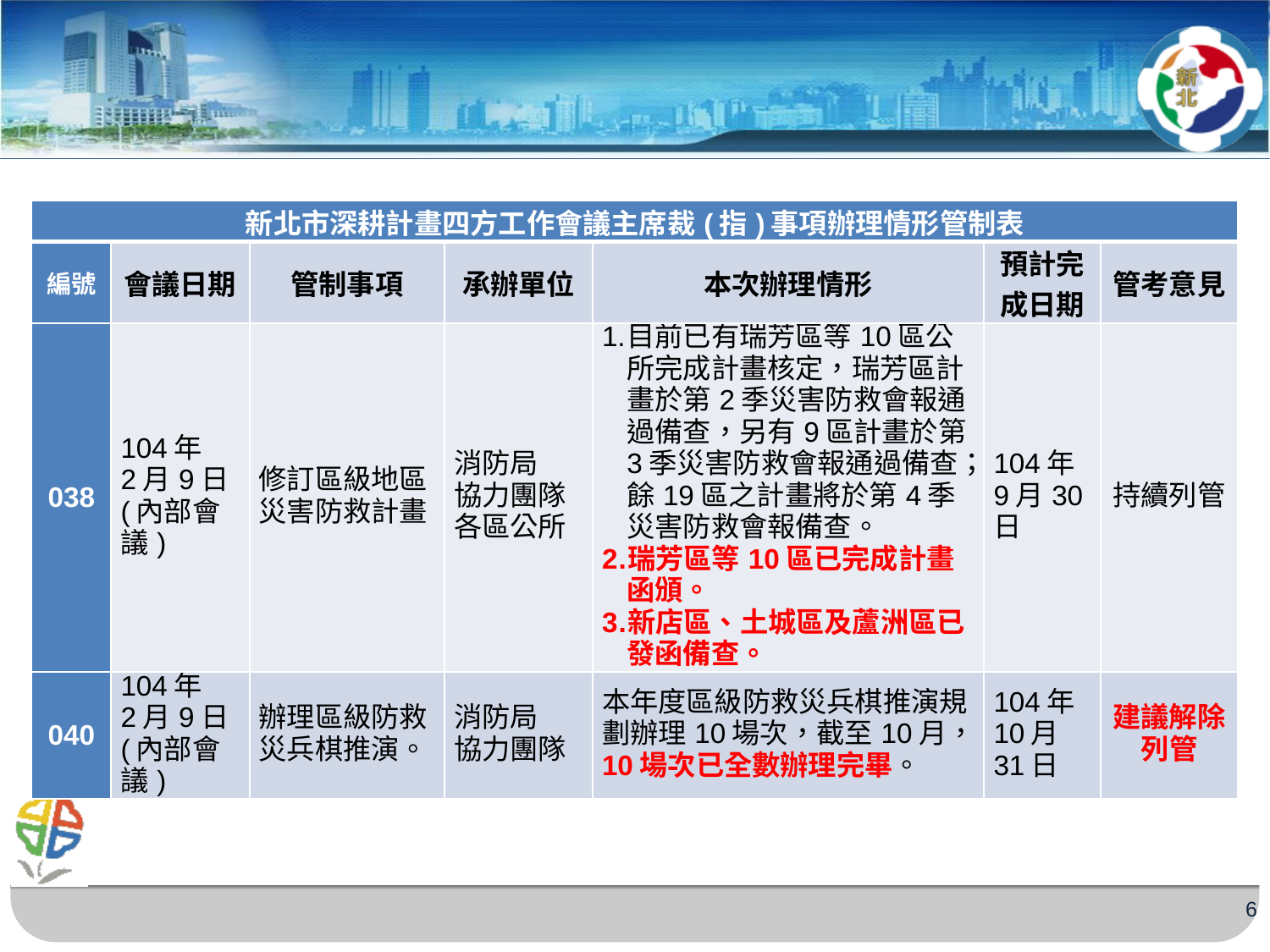

| 新北市深耕計畫四方工作會議主席裁(指)事項辦理情形管制表 |  |  |  |  |  |  |
| --- | --- | --- | --- | --- | --- | --- |
| 編號 | 會議日期 | 管制事項 | 承辦單位 | 本次辦理情形 | 預計完成日期 | 管考意見 |
| 038 | 104年 2月9日 (內部會議) | 修訂區級地區災害防救計畫 | 消防局 協力團隊 各區公所 | 目前已有瑞芳區等10區公所完成計畫核定，瑞芳區計畫於第2季災害防救會報通過備查，另有9區計畫於第3季災害防救會報通過備查；餘19區之計畫將於第4季災害防救會報備查。 瑞芳區等10區已完成計畫函頒。 新店區、土城區及蘆洲區已發函備查。 | 104年 9月30日 | 持續列管 |
| 040 | 104年 2月9日 (內部會議) | 辦理區級防救災兵棋推演。 | 消防局 協力團隊 | 本年度區級防救災兵棋推演規劃辦理10場次，截至10月，10場次已全數辦理完畢。 | 104年 10月31日 | 建議解除列管 |
6